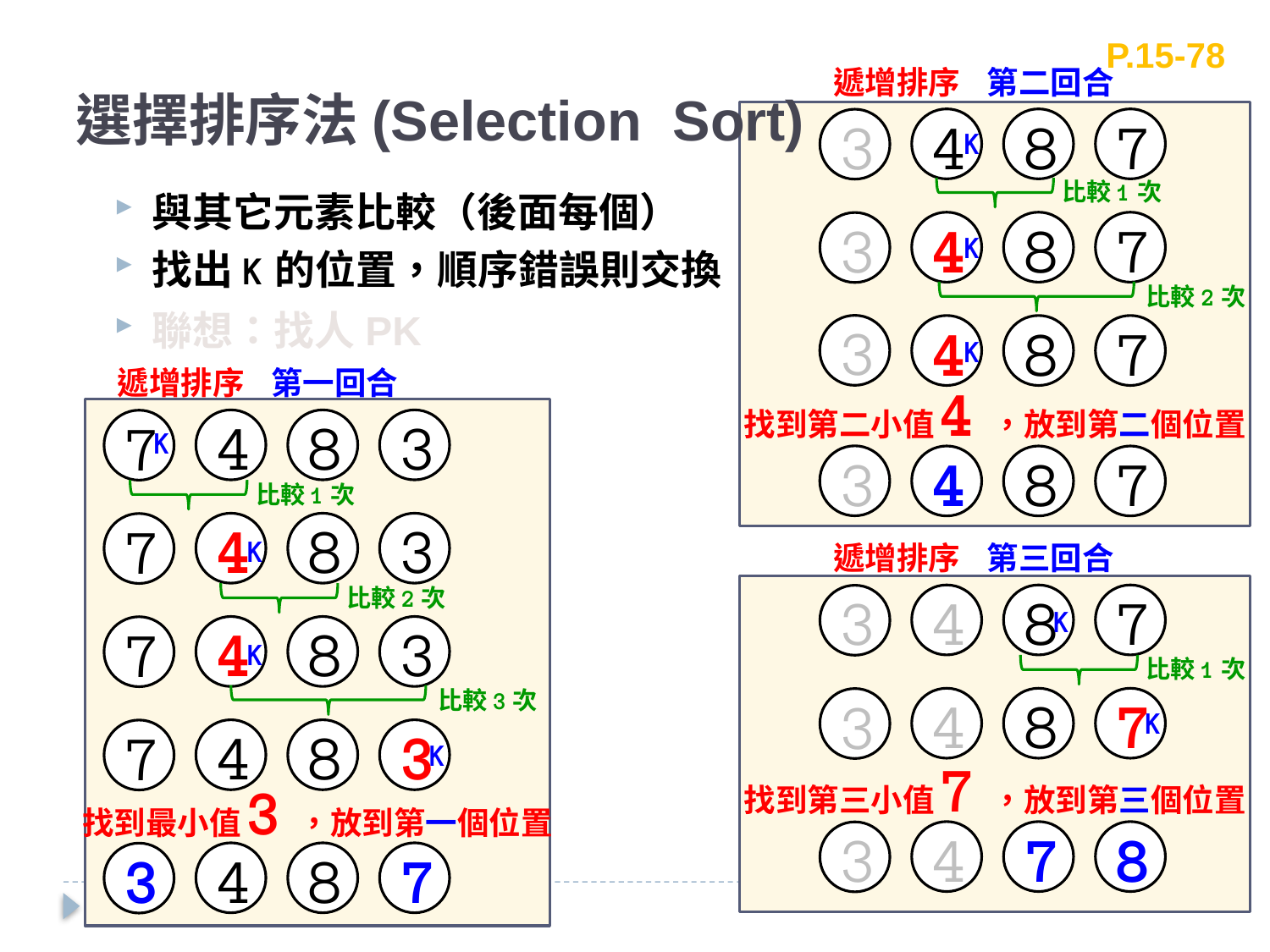

選擇排序法(Selection  Sort)
P.15-78
遞增排序
第二回合

4
8
7
3
K

比較1次
與其它元素比較（後面每個）
找出K的位置，順序錯誤則交換

4
8
7
3
K
比較2次
聯想：找人PK
3
4
8
7
K
遞增排序
第一回合
找到第二小值4，放到第二個位置

4
8
3
7
K

3
4
8
7
比較1次
4
8
3
7
K
遞增排序
第三回合

比較2次
4
8
7
3
K

4
8
3
7
K
比較1次
比較3次
4
8
7
3
K
4
8
3
7
K
找到第三小值7，放到第三個位置
找到最小值3，放到第一個位置
4
7
8
3
4
8
7
3
10